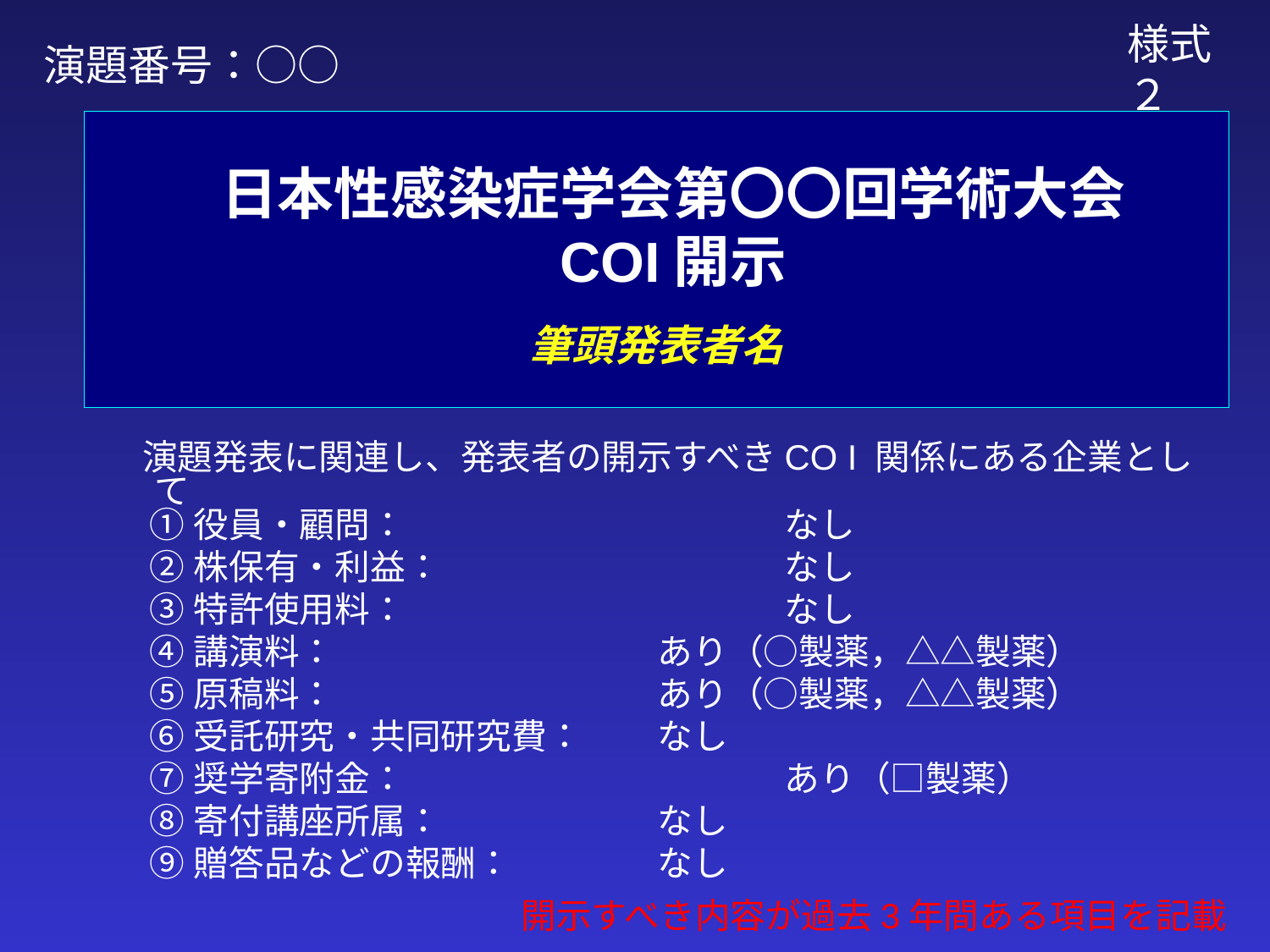

様式２
演題番号：○○
# 筆頭発表者名
日本性感染症学会第〇〇回学術大会
COI開示
　演題発表に関連し、発表者の開示すべきCO I 関係にある企業として

①役員・顧問：　			なし
②株保有・利益：			なし
③特許使用料：			なし
④講演料：			あり（○製薬，△△製薬）
⑤原稿料：			あり（○製薬，△△製薬）
⑥受託研究・共同研究費：	なし
⑦奨学寄附金：			あり（□製薬）
⑧寄付講座所属：		なし
⑨贈答品などの報酬：		なし
開示すべき内容が過去3年間ある項目を記載